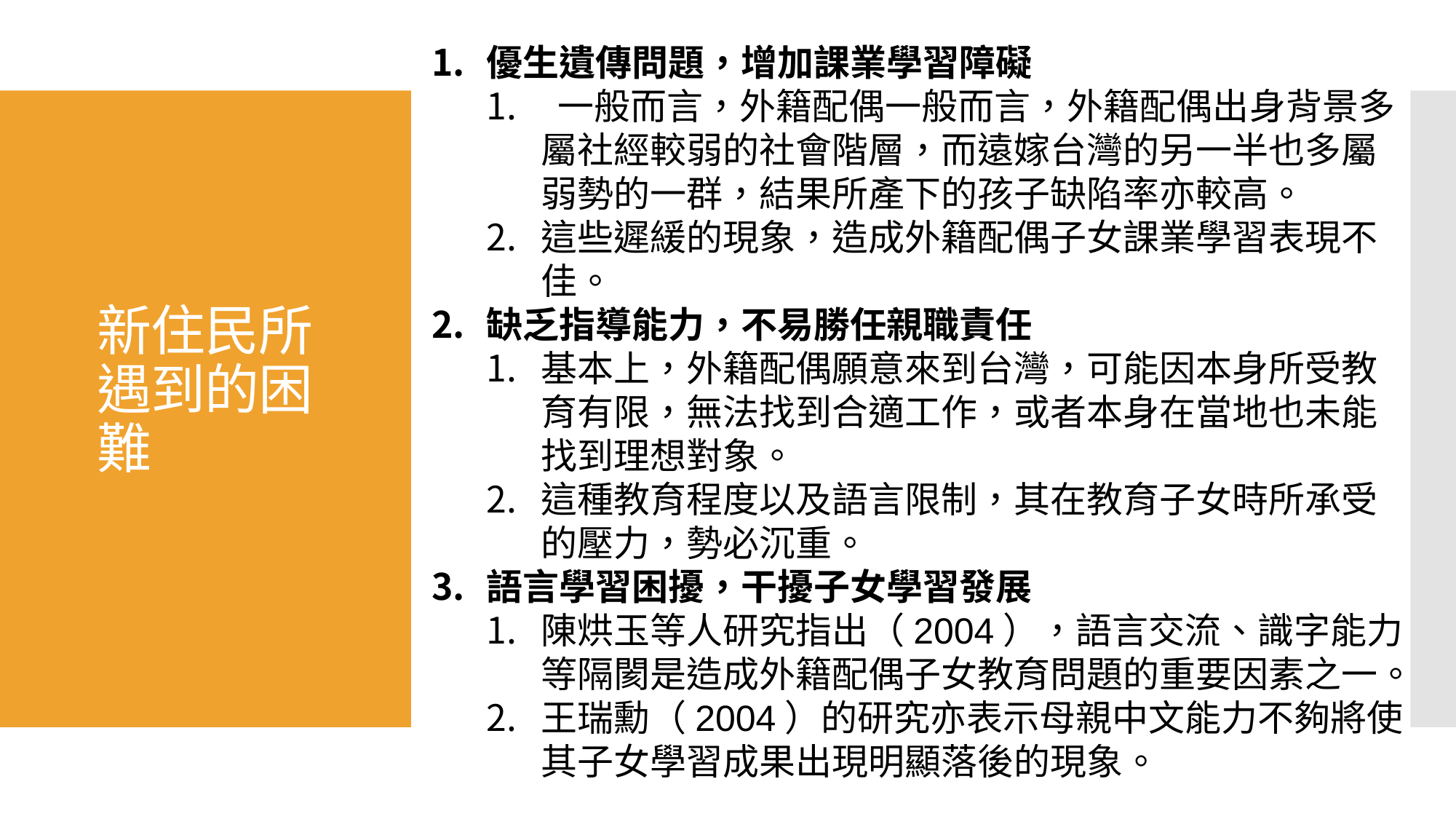

優生遺傳問題，增加課業學習障礙
 一般而言，外籍配偶一般而言，外籍配偶出身背景多屬社經較弱的社會階層，而遠嫁台灣的另一半也多屬弱勢的一群，結果所產下的孩子缺陷率亦較高。
這些遲緩的現象，造成外籍配偶子女課業學習表現不佳。
缺乏指導能力，不易勝任親職責任
基本上，外籍配偶願意來到台灣，可能因本身所受教育有限，無法找到合適工作，或者本身在當地也未能找到理想對象。
這種教育程度以及語言限制，其在教育子女時所承受的壓力，勢必沉重。
語言學習困擾，干擾子女學習發展
陳烘玉等人研究指出（2004），語言交流、識字能力等隔閡是造成外籍配偶子女教育問題的重要因素之一。
王瑞勳（2004）的研究亦表示母親中文能力不夠將使其子女學習成果出現明顯落後的現象。
# 新住民所遇到的困難